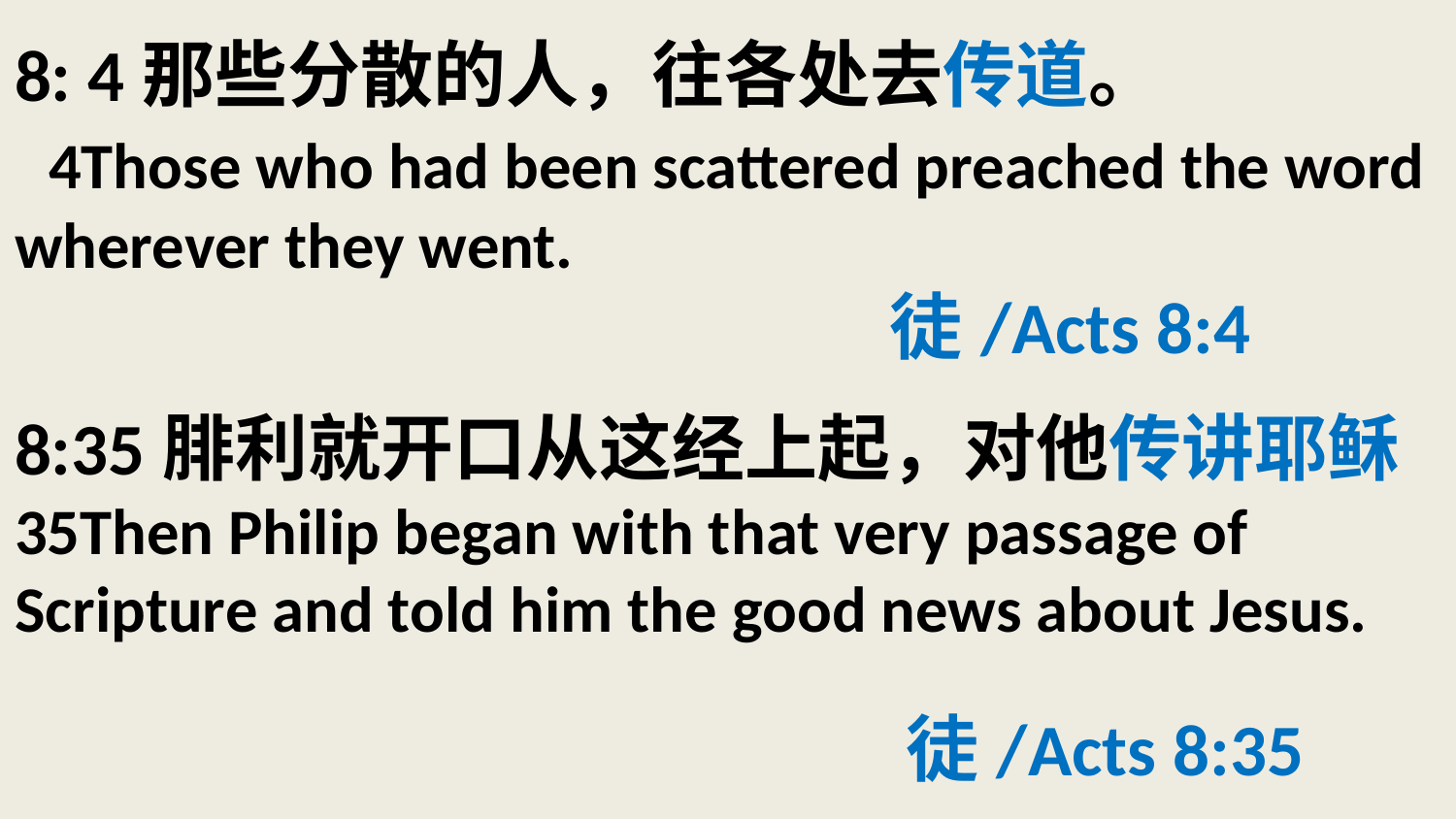

# 8: 4那些分散的人，往各处去传道。 4Those who had been scattered preached the word wherever they went. 徒/Acts 8:4 8:35腓利就开口从这经上起，对他传讲耶稣 35Then Philip began with that very passage of Scripture and told him the good news about Jesus. 徒/Acts 8:35